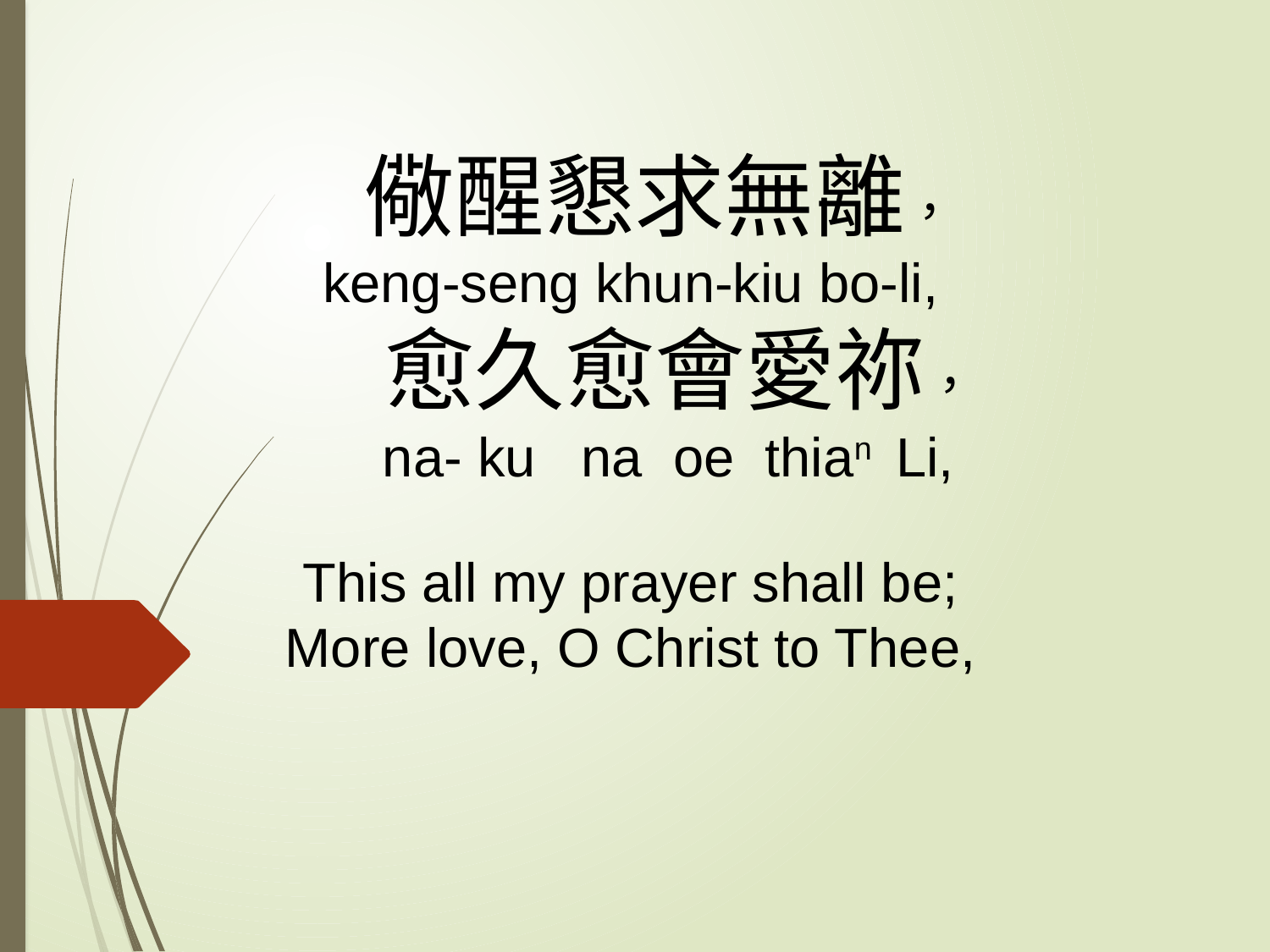

# 儆醒懇求無離， keng-seng khun-kiu bo-li, 愈久愈會愛祢， na- ku   na  oe  thian  Li, This all my prayer shall be; More love, O Christ to Thee,